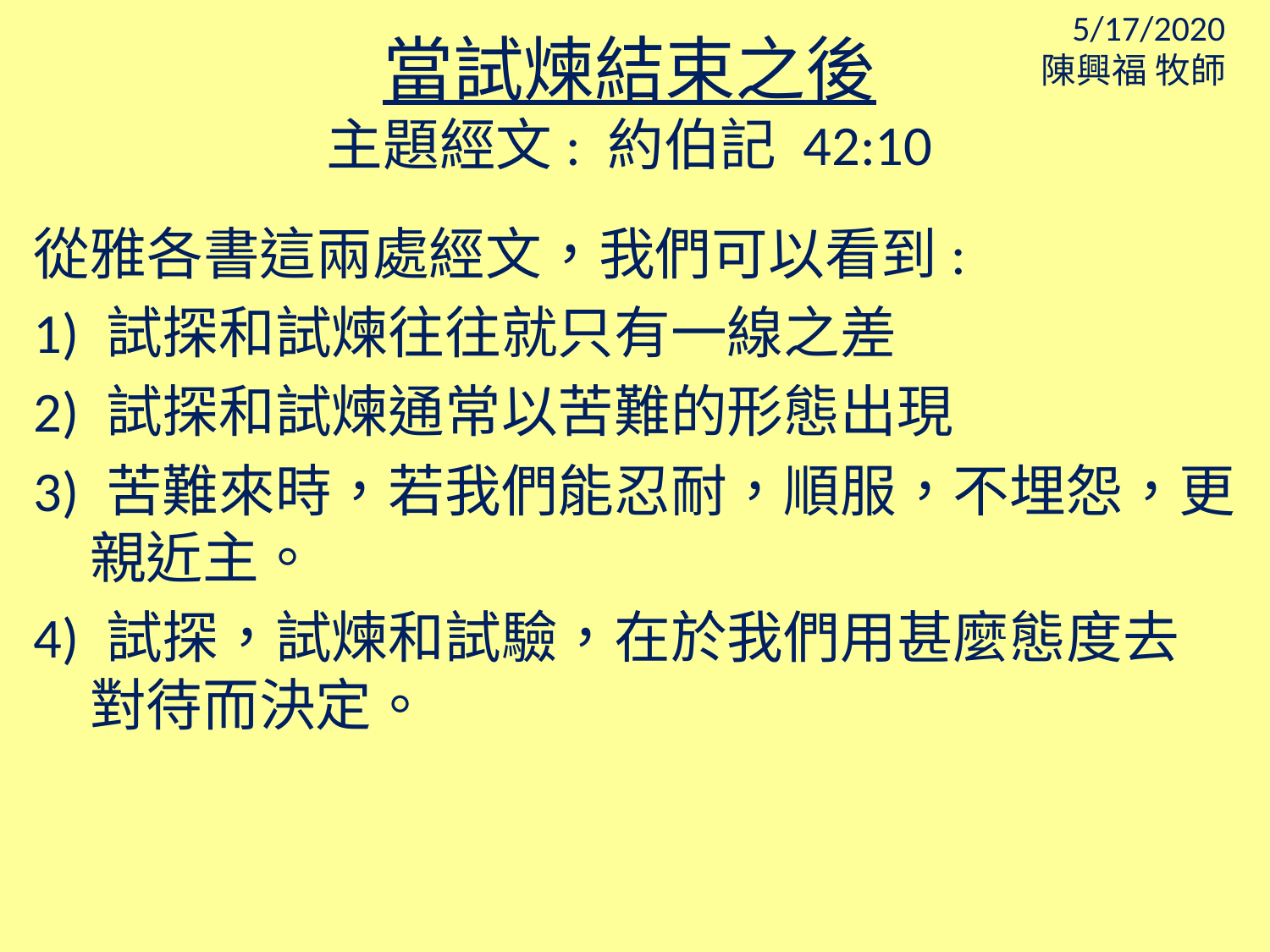

5/17/2020
陳興福 牧師
當試煉結束之後
主題經文: 約伯記 42:10
從雅各書這兩處經文，我們可以看到:
1) 試探和試煉往往就只有一線之差
2) 試探和試煉通常以苦難的形態出現
3) 苦難來時，若我們能忍耐，順服，不埋怨，更親近主。
4) 試探，試煉和試驗，在於我們用甚麼態度去   對待而決定。